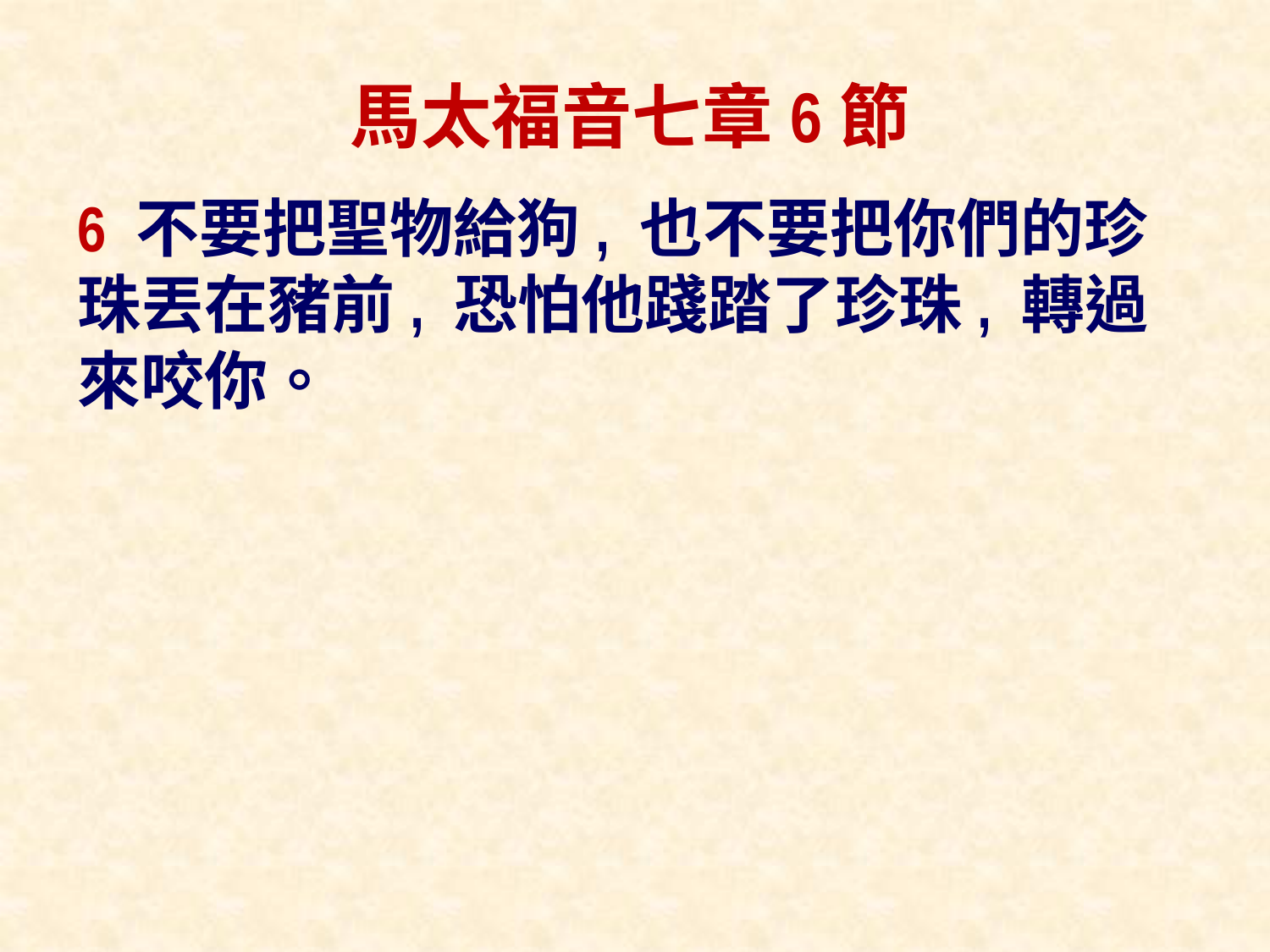

馬太福音七章6節
6 不要把聖物給狗, 也不要把你們的珍珠丟在豬前, 恐怕他踐踏了珍珠, 轉過來咬你。